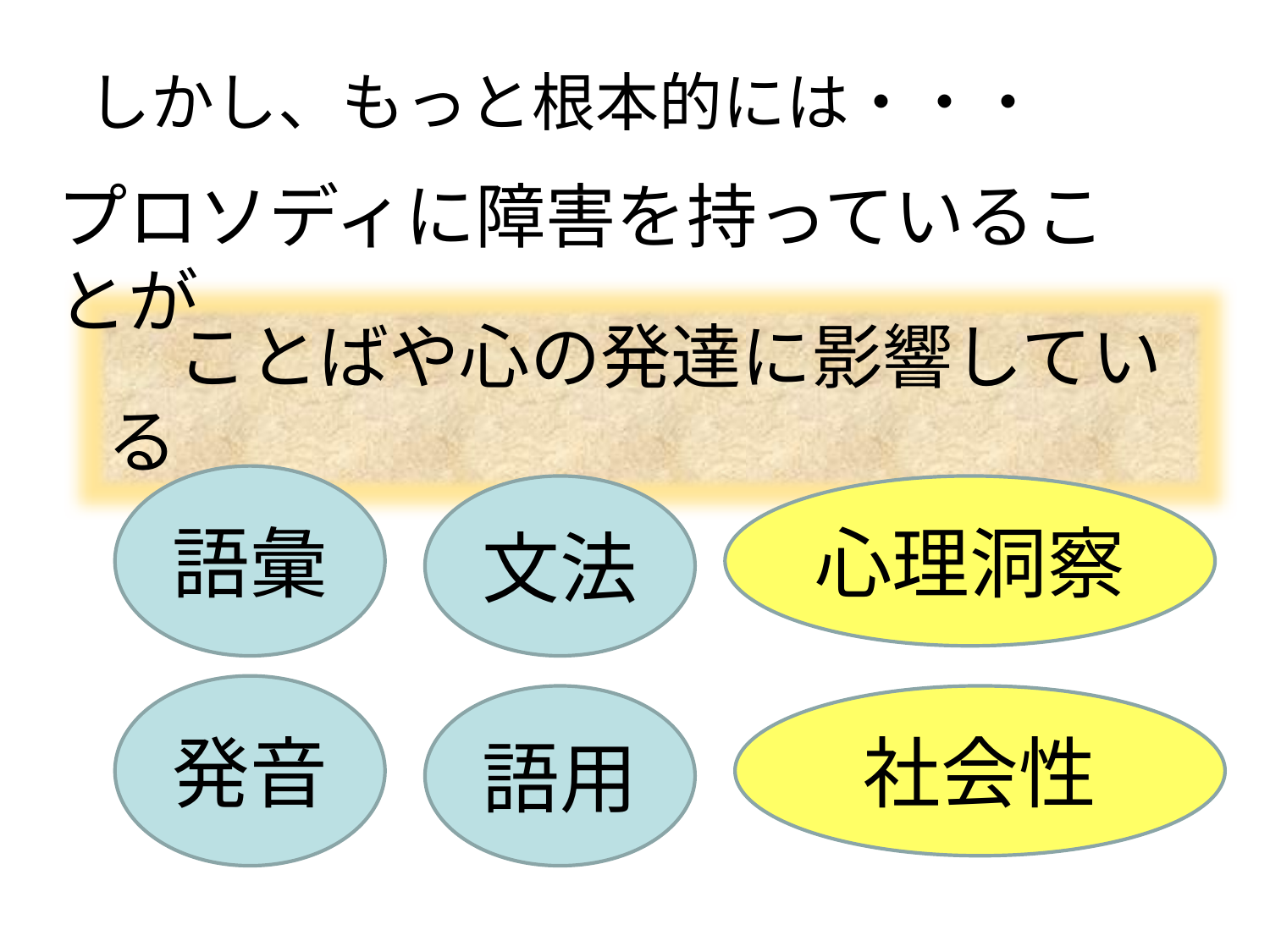

しかし、もっと根本的には・・・
プロソディに障害を持っていることが
　ことばや心の発達に影響している
語彙
文法
心理洞察
発音
語用
社会性